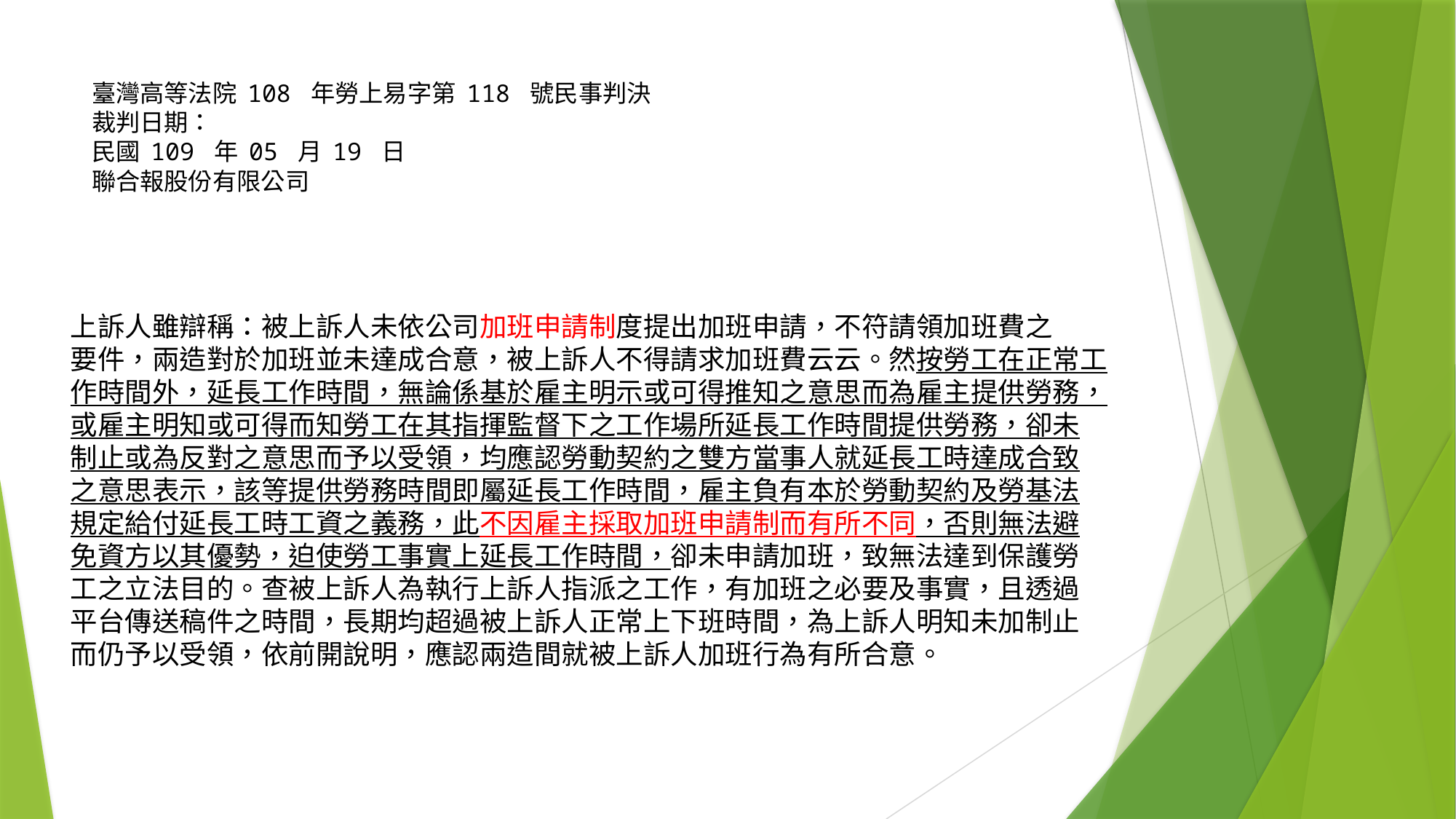

# 臺灣高等法院 108 年勞上易字第 118 號民事判決 裁判日期： 民國 109 年 05 月 19 日 聯合報股份有限公司
上訴人雖辯稱：被上訴人未依公司加班申請制度提出加班申請，不符請領加班費之
要件，兩造對於加班並未達成合意，被上訴人不得請求加班費云云。然按勞工在正常工
作時間外，延長工作時間，無論係基於雇主明示或可得推知之意思而為雇主提供勞務，
或雇主明知或可得而知勞工在其指揮監督下之工作場所延長工作時間提供勞務，卻未
制止或為反對之意思而予以受領，均應認勞動契約之雙方當事人就延長工時達成合致
之意思表示，該等提供勞務時間即屬延長工作時間，雇主負有本於勞動契約及勞基法
規定給付延長工時工資之義務，此不因雇主採取加班申請制而有所不同，否則無法避
免資方以其優勢，迫使勞工事實上延長工作時間，卻未申請加班，致無法達到保護勞
工之立法目的。查被上訴人為執行上訴人指派之工作，有加班之必要及事實，且透過
平台傳送稿件之時間，長期均超過被上訴人正常上下班時間，為上訴人明知未加制止
而仍予以受領，依前開說明，應認兩造間就被上訴人加班行為有所合意。